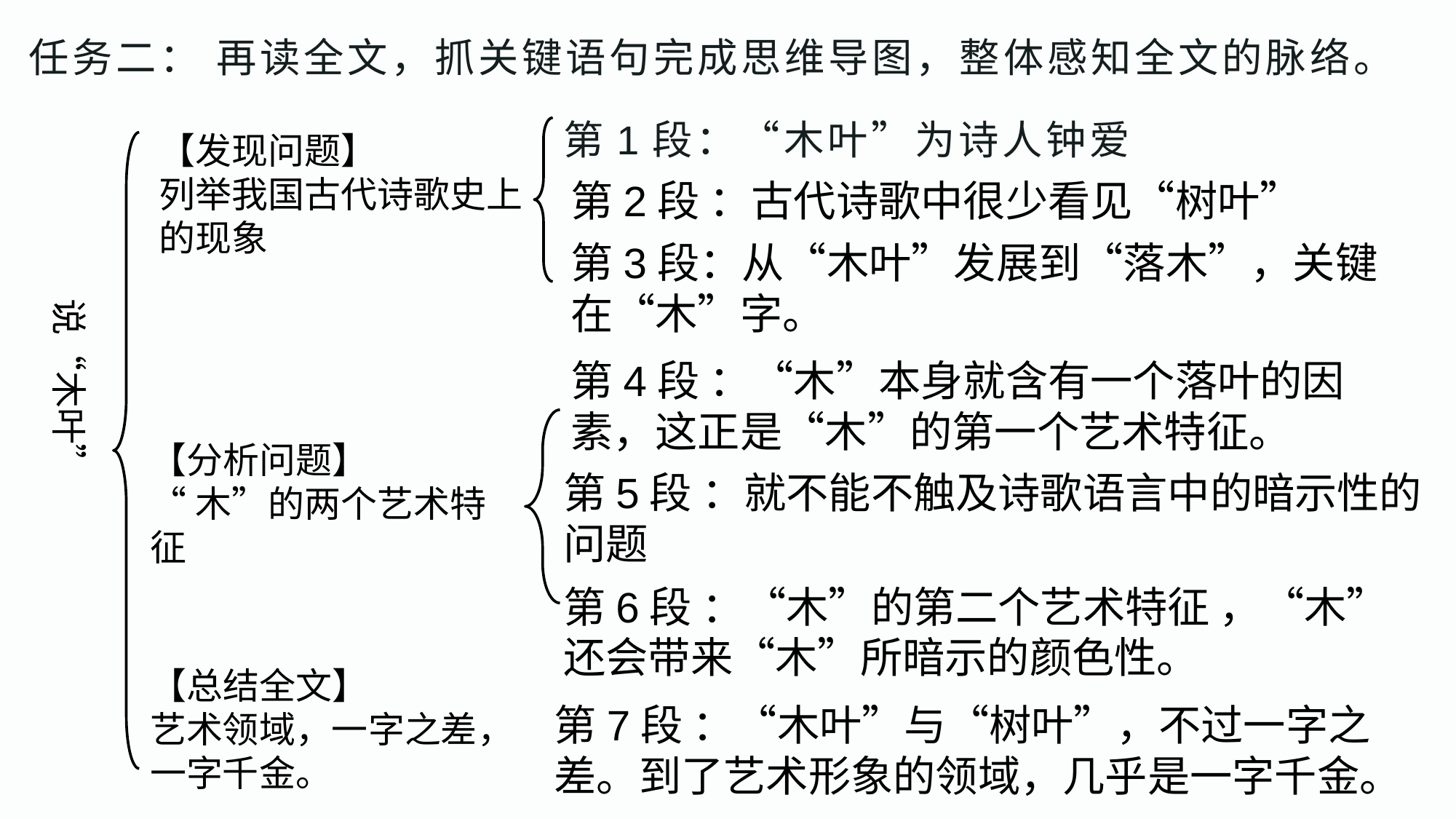

任务二： 再读全文，抓关键语句完成思维导图，整体感知全文的脉络。
第1段：“木叶”为诗人钟爱

【发现问题】
列举我国古代诗歌史上的现象

第2段 ：古代诗歌中很少看见“树叶”
第3段：从“木叶”发展到“落木”，关键在“木”字。
说“木叶”
第4段 ：“木”本身就含有一个落叶的因素，这正是“木”的第一个艺术特征。

【分析问题】
“木”的两个艺术特征
第5段 ：就不能不触及诗歌语言中的暗示性的问题
第6段 ：“木”的第二个艺术特征 ，“木”还会带来“木”所暗示的颜色性。
【总结全文】
艺术领域，一字之差，一字千金。
第7段 ：“木叶”与“树叶”，不过一字之差。到了艺术形象的领域，几乎是一字千金。